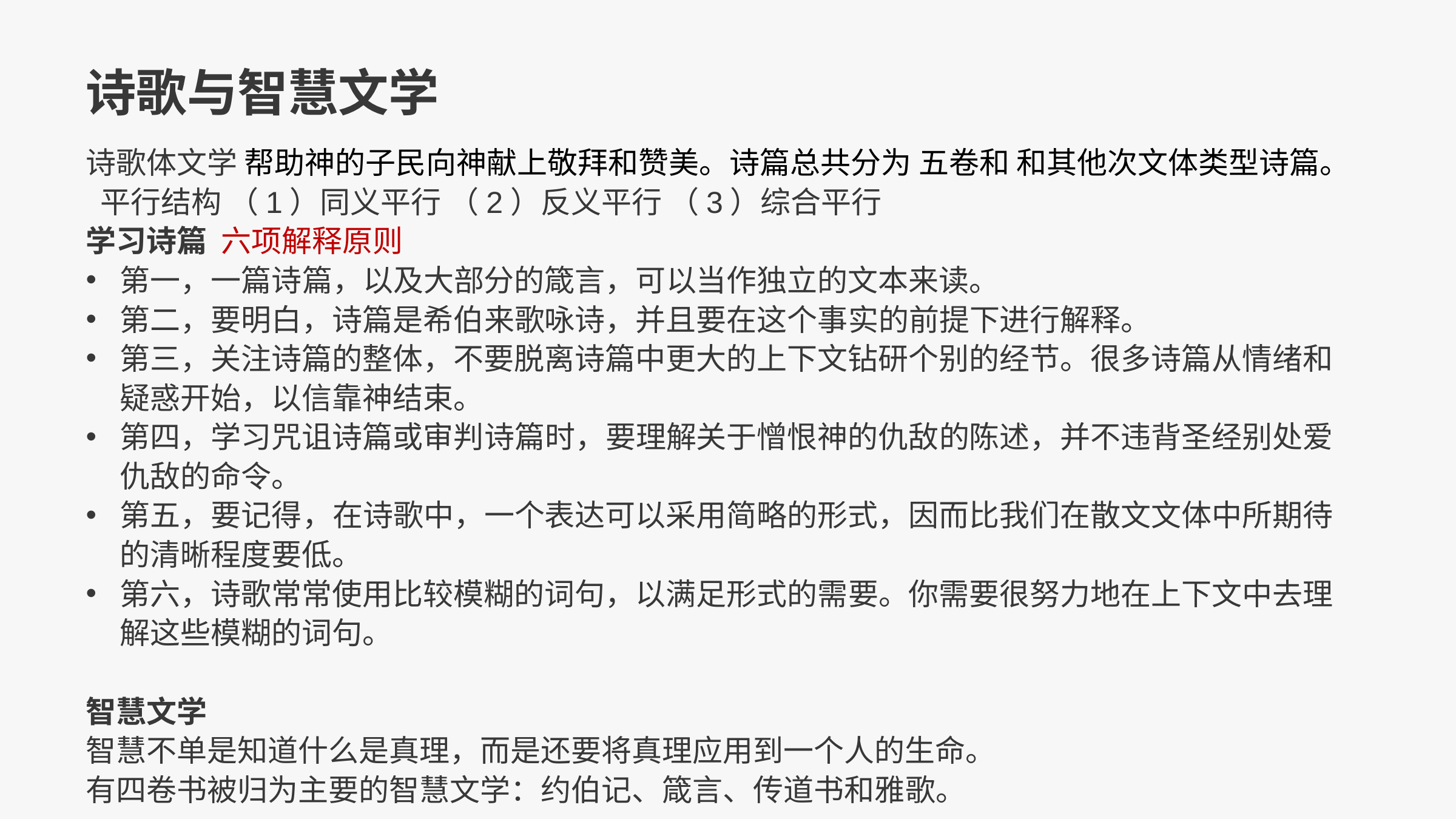

诗歌与智慧文学
诗歌体文学 帮助神的子民向神献上敬拜和赞美。诗篇总共分为 五卷和 和其他次文体类型诗篇。
 平行结构 （1）同义平行 （2）反义平行 （3）综合平行
学习诗篇  六项解释原则
第一，一篇诗篇，以及大部分的箴言，可以当作独立的文本来读。
第二，要明白，诗篇是希伯来歌咏诗，并且要在这个事实的前提下进行解释。
第三，关注诗篇的整体，不要脱离诗篇中更大的上下文钻研个别的经节。很多诗篇从情绪和疑惑开始，以信靠神结束。
第四，学习咒诅诗篇或审判诗篇时，要理解关于憎恨神的仇敌的陈述，并不违背圣经别处爱仇敌的命令。
第五，要记得，在诗歌中，一个表达可以采用简略的形式，因而比我们在散文文体中所期待的清晰程度要低。
第六，诗歌常常使用比较模糊的词句，以满足形式的需要。你需要很努力地在上下文中去理解这些模糊的词句。

智慧文学
智慧不单是知道什么是真理，而是还要将真理应用到一个人的生命。
有四卷书被归为主要的智慧文学：约伯记、箴言、传道书和雅歌。